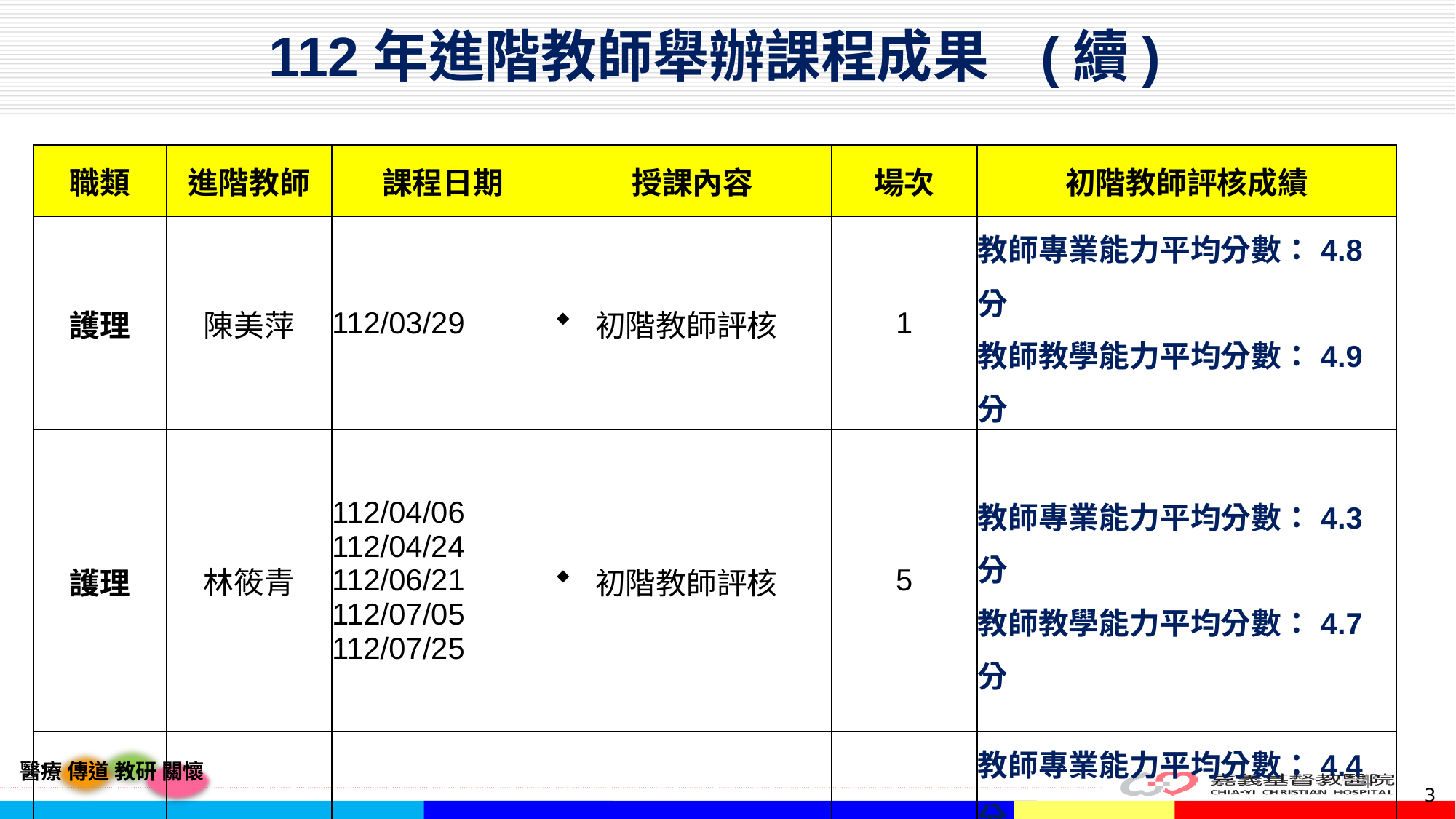

112年進階教師舉辦課程成果   (續)
| 職類 | 進階教師 | 課程日期 | 授課內容 | 場次 | 初階教師評核成績 |
| --- | --- | --- | --- | --- | --- |
| 護理 | 陳美萍 | 112/03/29 | 初階教師評核 | 1 | 教師專業能力平均分數：4.8分 教師教學能力平均分數：4.9分 |
| 護理 | 林筱青 | 112/04/06 112/04/24 112/06/21 112/07/05 112/07/25 | 初階教師評核 | 5 | 教師專業能力平均分數：4.3分 教師教學能力平均分數：4.7分 |
| 醫事檢驗 | 張義杰 | 112/07/06 | 初階教師評核 | 1 | 教師專業能力平均分數：4.4分 教師教學能力平均分數：4.8分 |
3